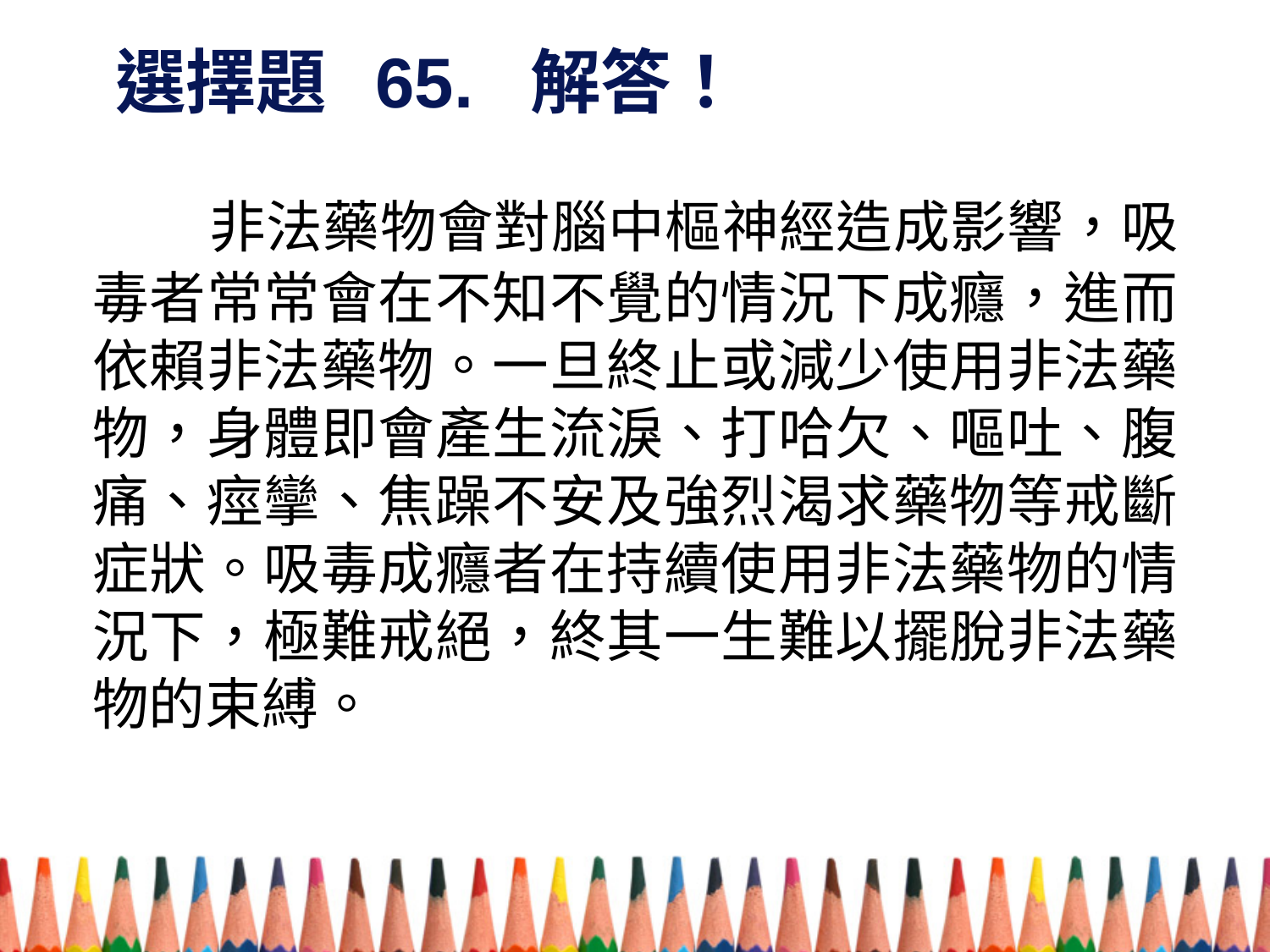

# 選擇題  65.  解答！
      非法藥物會對腦中樞神經造成影響，吸毒者常常會在不知不覺的情況下成癮，進而依賴非法藥物。一旦終止或減少使用非法藥物，身體即會產生流淚、打哈欠、嘔吐、腹痛、痙攣、焦躁不安及強烈渴求藥物等戒斷症狀。吸毒成癮者在持續使用非法藥物的情況下，極難戒絕，終其一生難以擺脫非法藥物的束縛。